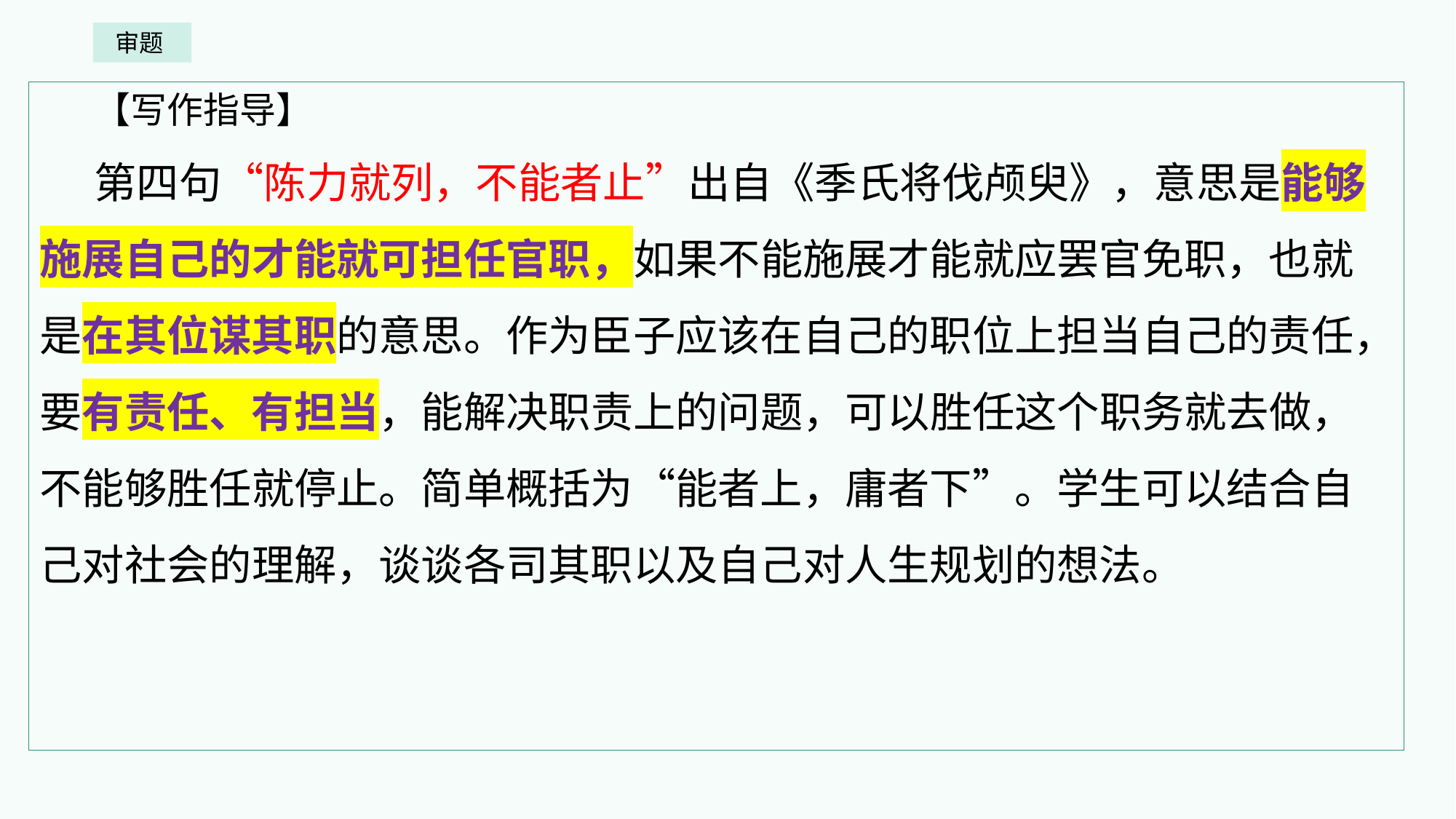

审题
【写作指导】
第四句“陈力就列，不能者止”出自《季氏将伐颅臾》，意思是能够施展自己的才能就可担任官职，如果不能施展才能就应罢官免职，也就是在其位谋其职的意思。作为臣子应该在自己的职位上担当自己的责任，要有责任、有担当，能解决职责上的问题，可以胜任这个职务就去做，不能够胜任就停止。简单概括为“能者上，庸者下”。学生可以结合自己对社会的理解，谈谈各司其职以及自己对人生规划的想法。